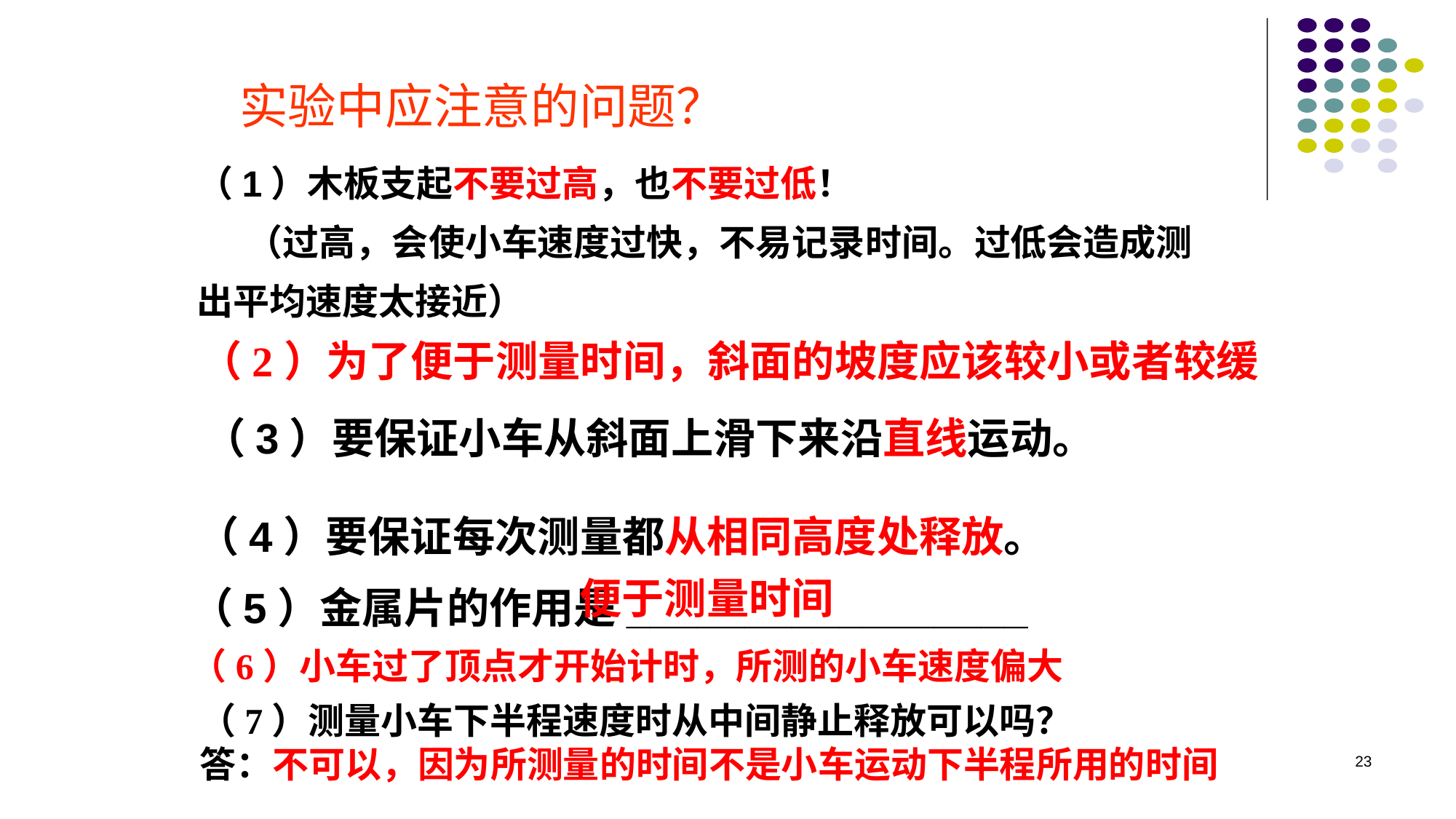

# 实验中应注意的问题？
（1）木板支起不要过高，也不要过低！
     （过高，会使小车速度过快，不易记录时间。过低会造成测出平均速度太接近）
（2）为了便于测量时间，斜面的坡度应该较小或者较缓
 （3）要保证小车从斜面上滑下来沿直线运动。
（4）要保证每次测量都从相同高度处释放。
                            便于测量时间
（5）金属片的作用是_________________
（6）小车过了顶点才开始计时，所测的小车速度偏大
（7）测量小车下半程速度时从中间静止释放可以吗？
答：不可以，因为所测量的时间不是小车运动下半程所用的时间
23